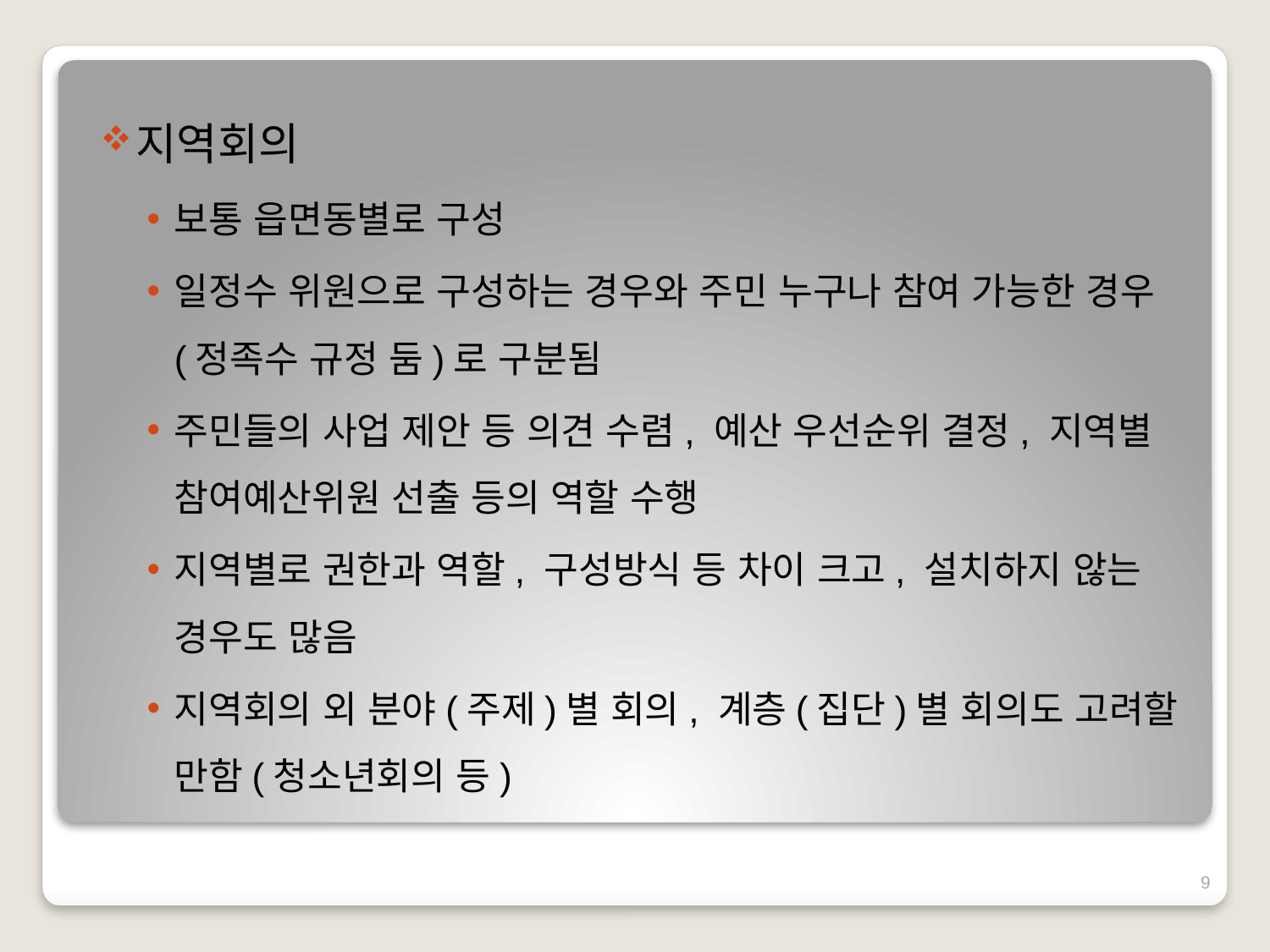

지역회의
보통 읍면동별로 구성
일정수 위원으로 구성하는 경우와 주민 누구나 참여 가능한 경우(정족수 규정 둠)로 구분됨
주민들의 사업 제안 등 의견 수렴, 예산 우선순위 결정, 지역별 참여예산위원 선출 등의 역할 수행
지역별로 권한과 역할, 구성방식 등 차이 크고, 설치하지 않는 경우도 많음
지역회의 외 분야(주제)별 회의, 계층(집단)별 회의도 고려할 만함(청소년회의 등)
9